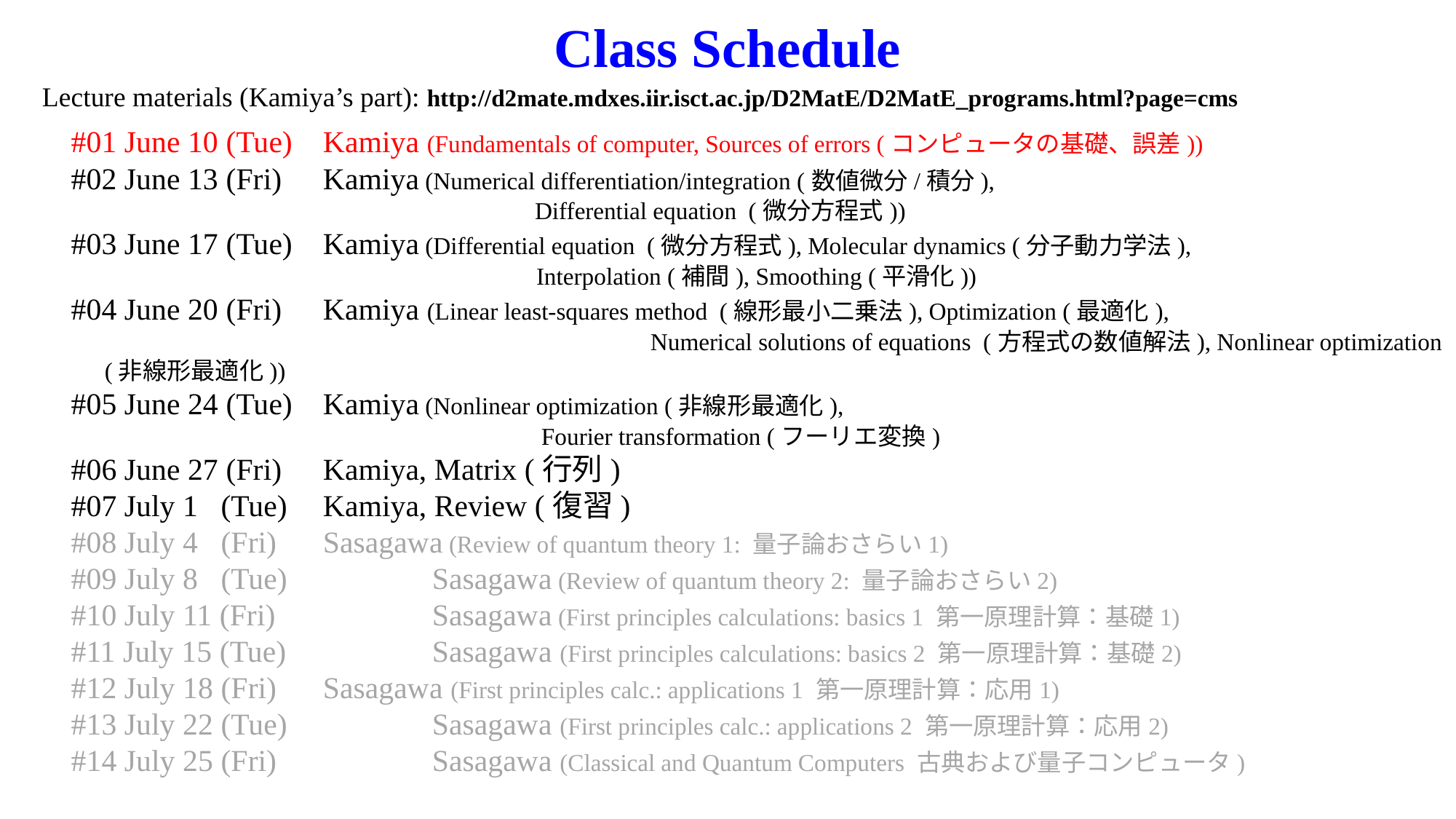

# Class Schedule
Lecture materials (Kamiya’s part): http://d2mate.mdxes.iir.isct.ac.jp/D2MatE/D2MatE_programs.html?page=cms
#01 June 10 (Tue)	Kamiya (Fundamentals of computer, Sources of errors (コンピュータの基礎、誤差))
#02 June 13 (Fri) 	Kamiya (Numerical differentiation/integration (数値微分/積分),
　　　　　	　　	　　　　Differential equation  (微分方程式))
#03 June 17 (Tue) 	Kamiya (Differential equation  (微分方程式), Molecular dynamics (分子動力学法),
　　　　　　　　　　　　　　　　　　　Interpolation (補間), Smoothing (平滑化))
#04 June 20 (Fri) 	Kamiya (Linear least-squares method  (線形最小二乗法), Optimization (最適化),
　　　　　　　　　　　　　			Numerical solutions of equations  (方程式の数値解法), Nonlinear optimization (非線形最適化))
#05 June 24 (Tue) 	Kamiya (Nonlinear optimization (非線形最適化),
				Fourier transformation (フーリエ変換)
#06 June 27 (Fri)  	Kamiya, Matrix (行列)
#07 July 1   (Tue)	Kamiya, Review (復習)
#08 July 4   (Fri) 　	Sasagawa (Review of quantum theory 1: 量子論おさらい1)
#09 July 8   (Tue) 　	Sasagawa (Review of quantum theory 2: 量子論おさらい2)
#10 July 11 (Fri) 		Sasagawa (First principles calculations: basics 1 第一原理計算：基礎1)
#11 July 15 (Tue) 　	Sasagawa (First principles calculations: basics 2 第一原理計算：基礎2)
#12 July 18 (Fri)　	Sasagawa (First principles calc.: applications 1 第一原理計算：応用1)
#13 July 22 (Tue) 　	Sasagawa (First principles calc.: applications 2 第一原理計算：応用2)
#14 July 25 (Fri)		Sasagawa (Classical and Quantum Computers 古典および量子コンピュータ)